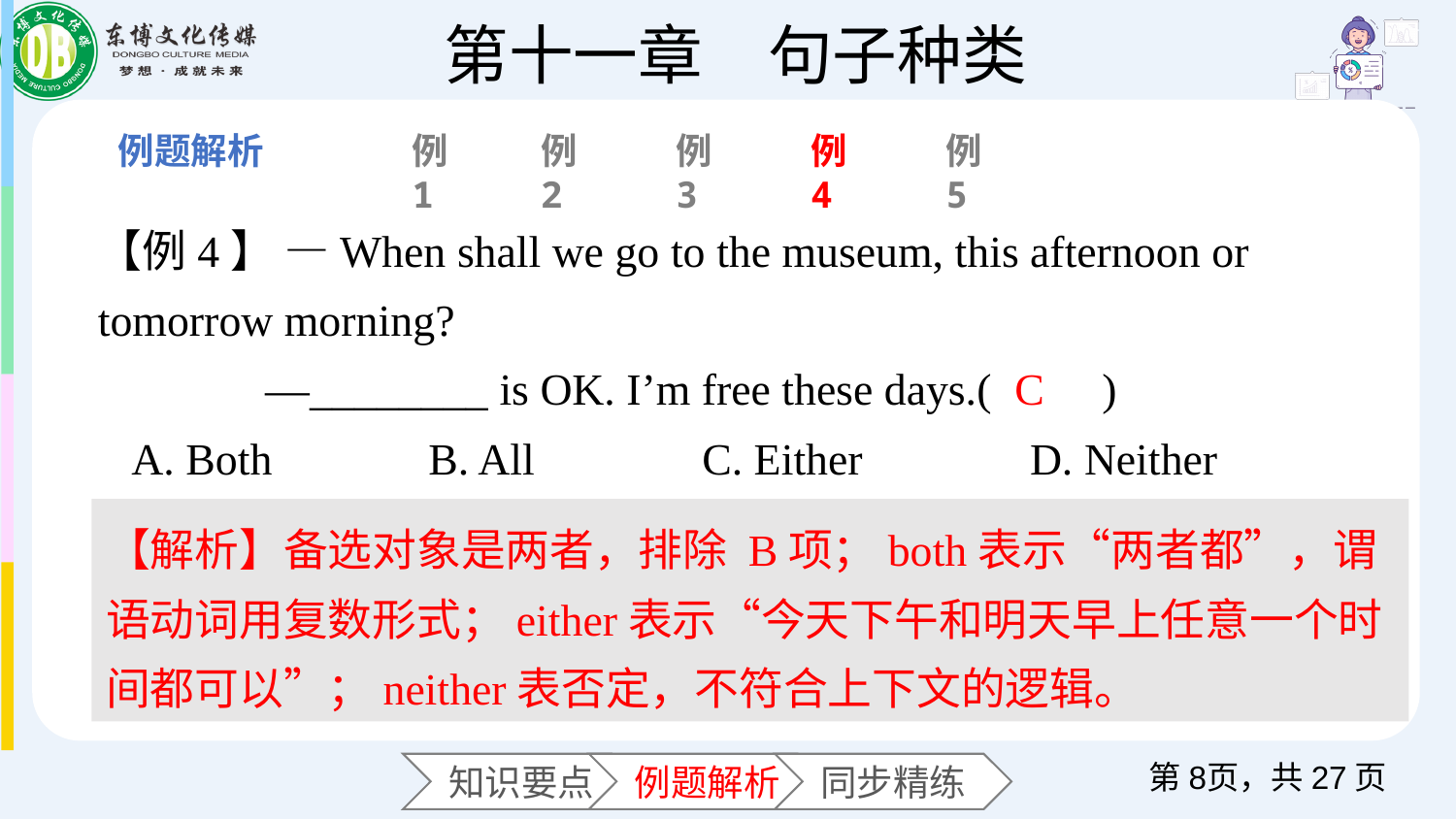

例1
例2
例3
例4
例5
【例4】 —When shall we go to the museum, this afternoon or tomorrow morning?
               —________ is OK. I’m free these days.(　　)
   A. Both              B. All               C. Either               D. Neither

C
【解析】备选对象是两者，排除 B项；both表示“两者都”，谓语动词用复数形式；either表示“今天下午和明天早上任意一个时间都可以”；neither表否定，不符合上下文的逻辑。